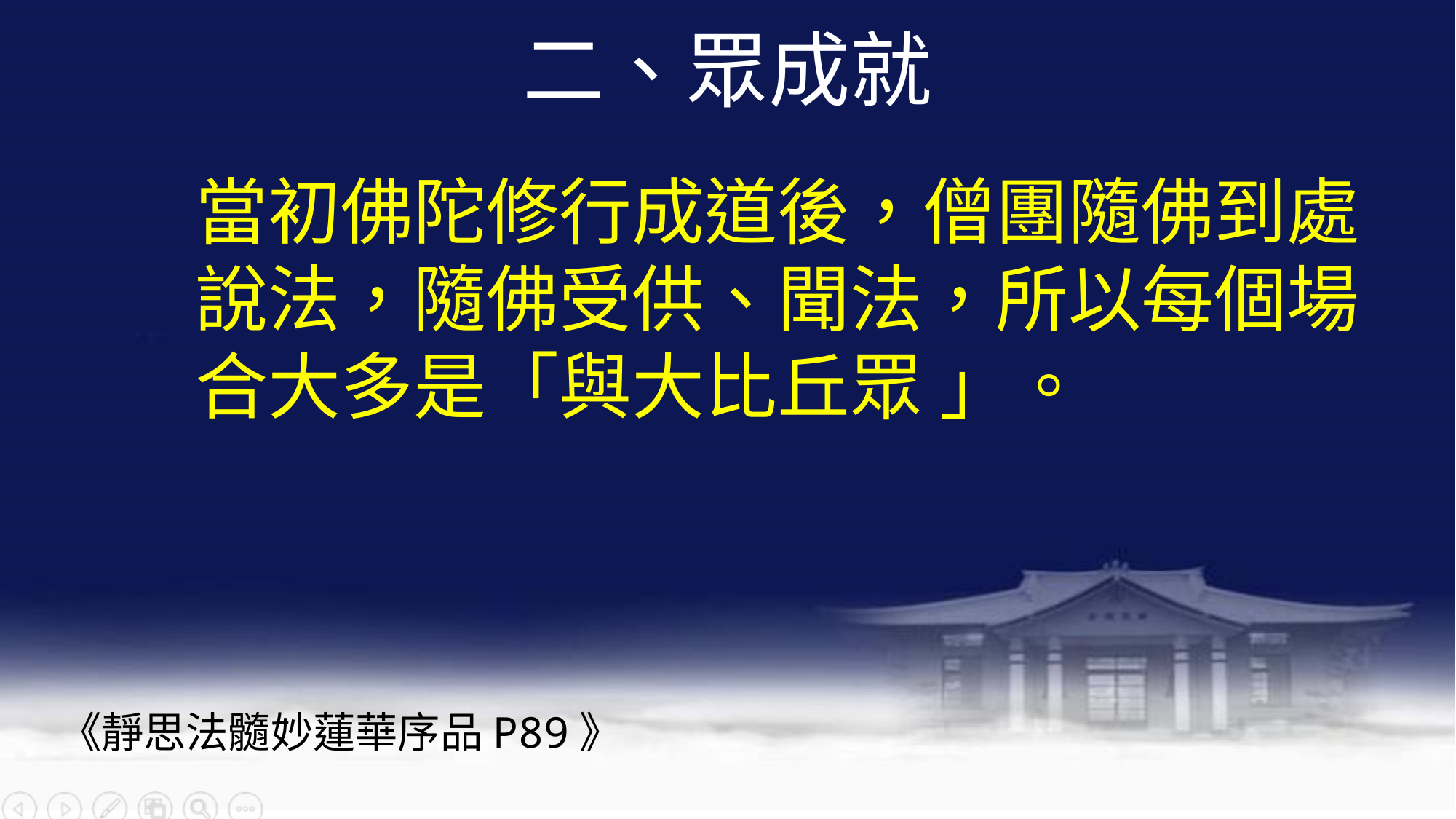

# 二、眾成就
當初佛陀修行成道後，僧團隨佛到處說法，隨佛受供、聞法，所以每個場合大多是「與大比丘眾 」。
《靜思法髓妙蓮華序品P89》